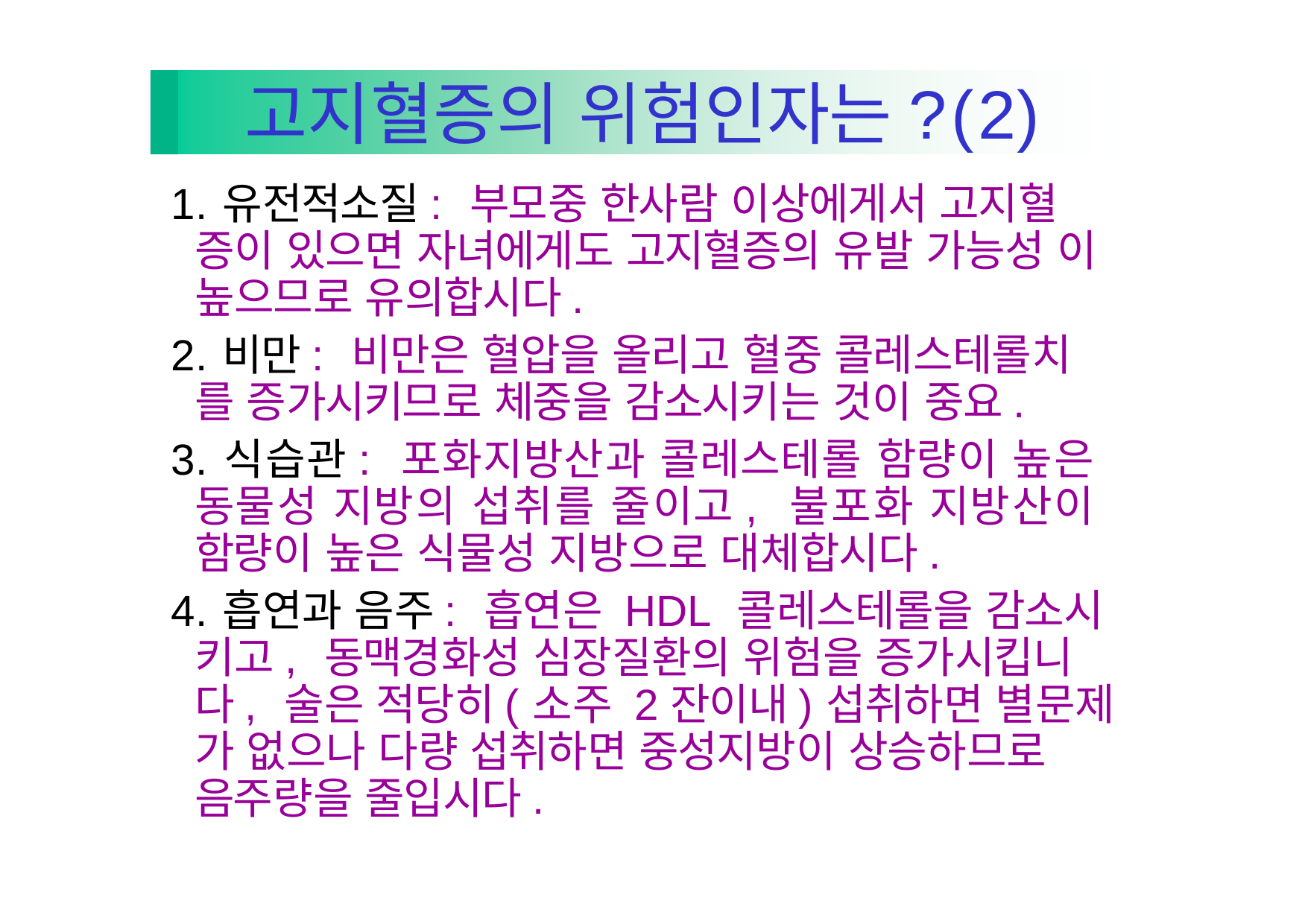

고지혈증의 위험인자는?(2)
1.유전적소질: 부모중 한사람 이상에게서 고지혈 증이 있으면 자녀에게도 고지혈증의 유발 가능성 이 높으므로 유의합시다.

2.비만: 비만은 혈압을 올리고 혈중 콜레스테롤치 를 증가시키므로 체중을 감소시키는 것이 중요.

3.식습관: 포화지방산과 콜레스테롤 함량이 높은 동물성 지방의 섭취를 줄이고, 불포화 지방산이 함량이 높은 식물성 지방으로 대체합시다.

4.흡연과 음주: 흡연은 HDL 콜레스테롤을 감소시 키고, 동맥경화성 심장질환의 위험을 증가시킵니 다, 술은 적당히(소주 2잔이내)섭취하면 별문제 가 없으나 다량 섭취하면 중성지방이 상승하므로 음주량을 줄입시다.